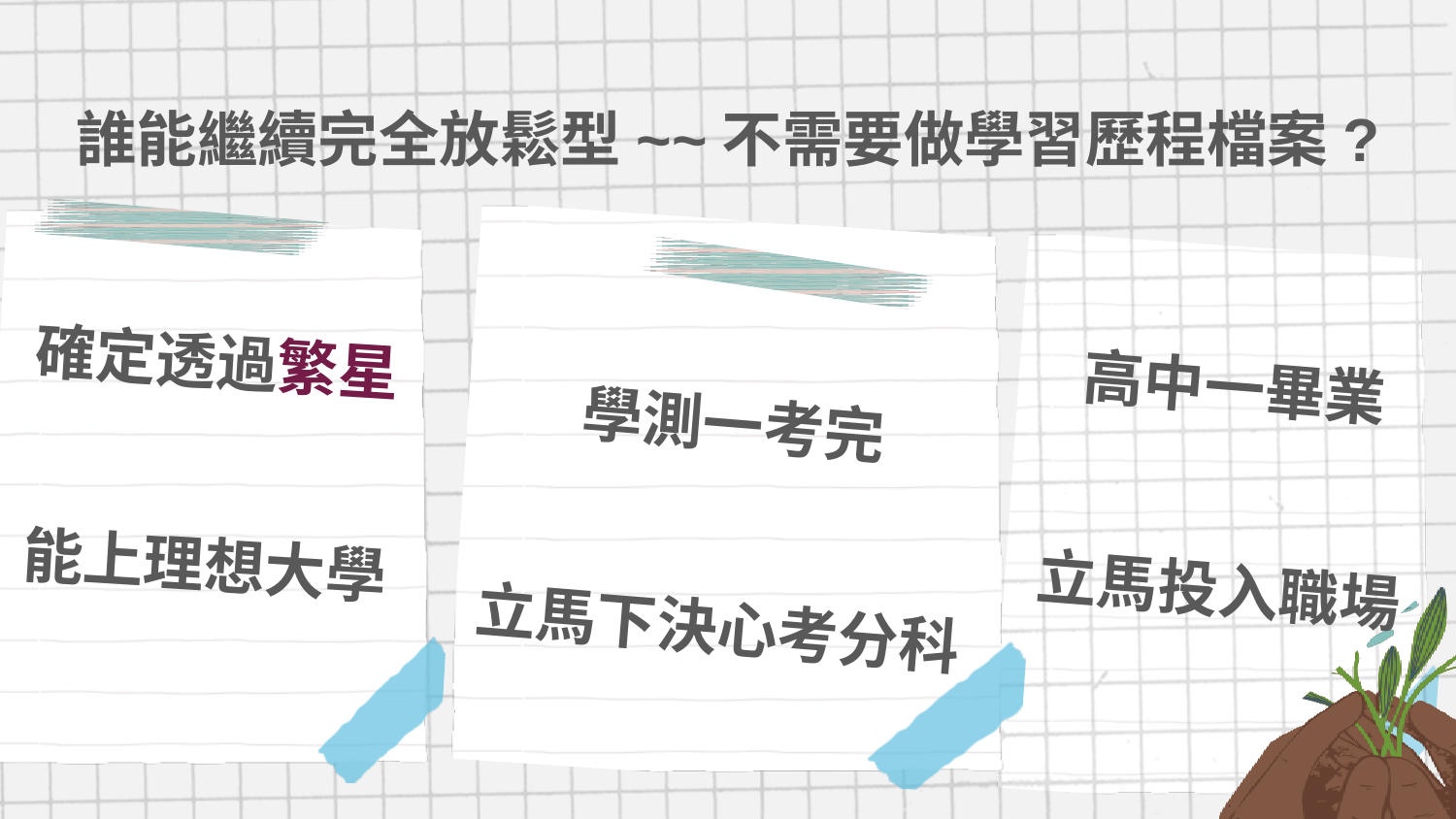

誰能繼續完全放鬆型~~不需要做學習歷程檔案?

確定透過繁星

能上理想大學
高中一畢業

立馬投入職場

學測一考完

立馬下決心考分科